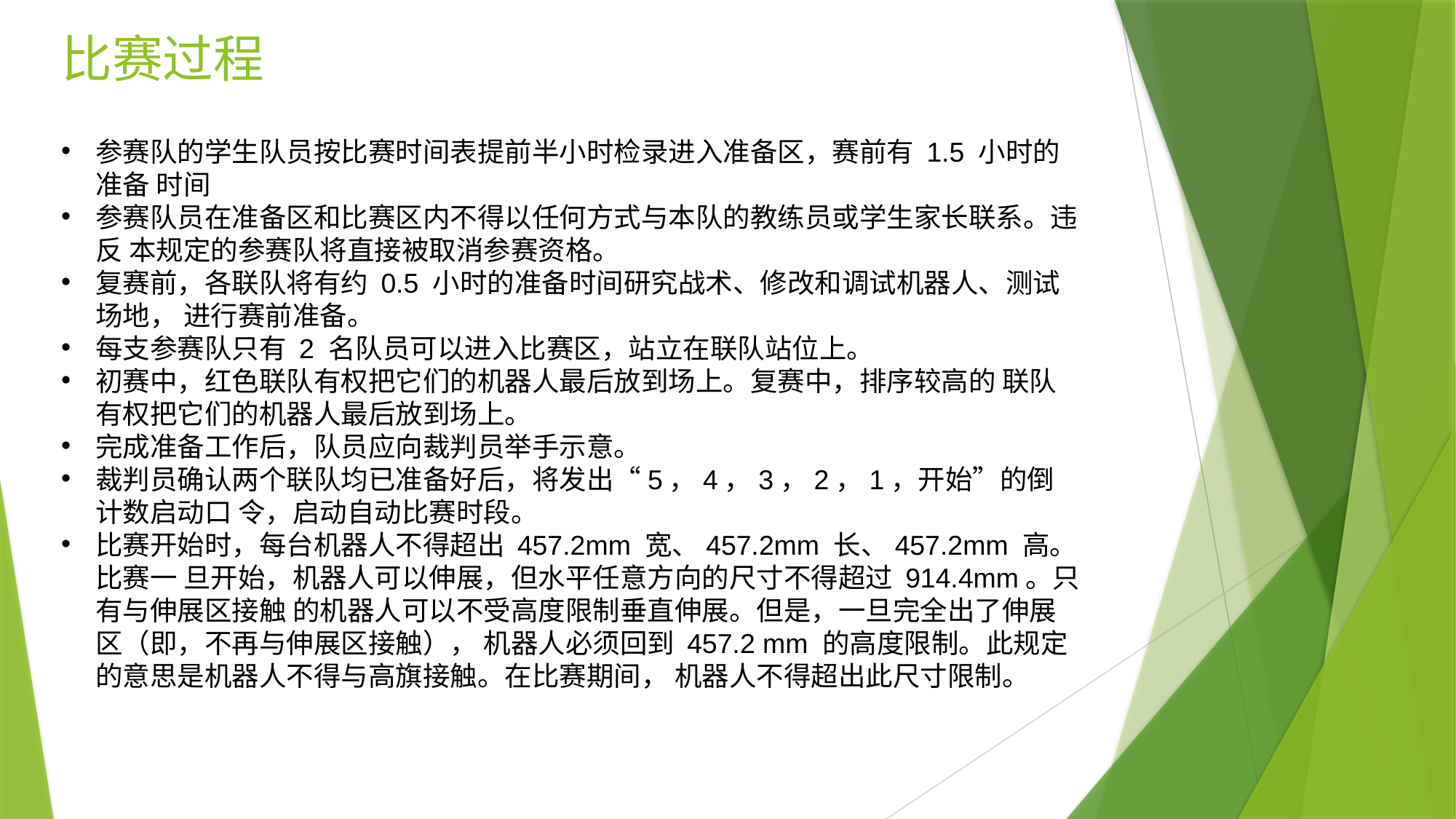

# 比赛过程
参赛队的学生队员按比赛时间表提前半小时检录进入准备区，赛前有 1.5 小时的准备 时间
参赛队员在准备区和比赛区内不得以任何方式与本队的教练员或学生家长联系。违反 本规定的参赛队将直接被取消参赛资格。
复赛前，各联队将有约 0.5 小时的准备时间研究战术、修改和调试机器人、测试场地， 进行赛前准备。
每支参赛队只有 2 名队员可以进入比赛区，站立在联队站位上。
初赛中，红色联队有权把它们的机器人最后放到场上。复赛中，排序较高的 联队有权把它们的机器人最后放到场上。
完成准备工作后，队员应向裁判员举手示意。
裁判员确认两个联队均已准备好后，将发出“5，4，3，2，1，开始”的倒计数启动口 令，启动自动比赛时段。
比赛开始时，每台机器人不得超出 457.2mm 宽、457.2mm 长、457.2mm 高。比赛一 旦开始，机器人可以伸展，但水平任意方向的尺寸不得超过 914.4mm。只有与伸展区接触 的机器人可以不受高度限制垂直伸展。但是，一旦完全出了伸展区（即，不再与伸展区接触）， 机器人必须回到 457.2 mm 的高度限制。此规定的意思是机器人不得与高旗接触。在比赛期间， 机器人不得超出此尺寸限制。